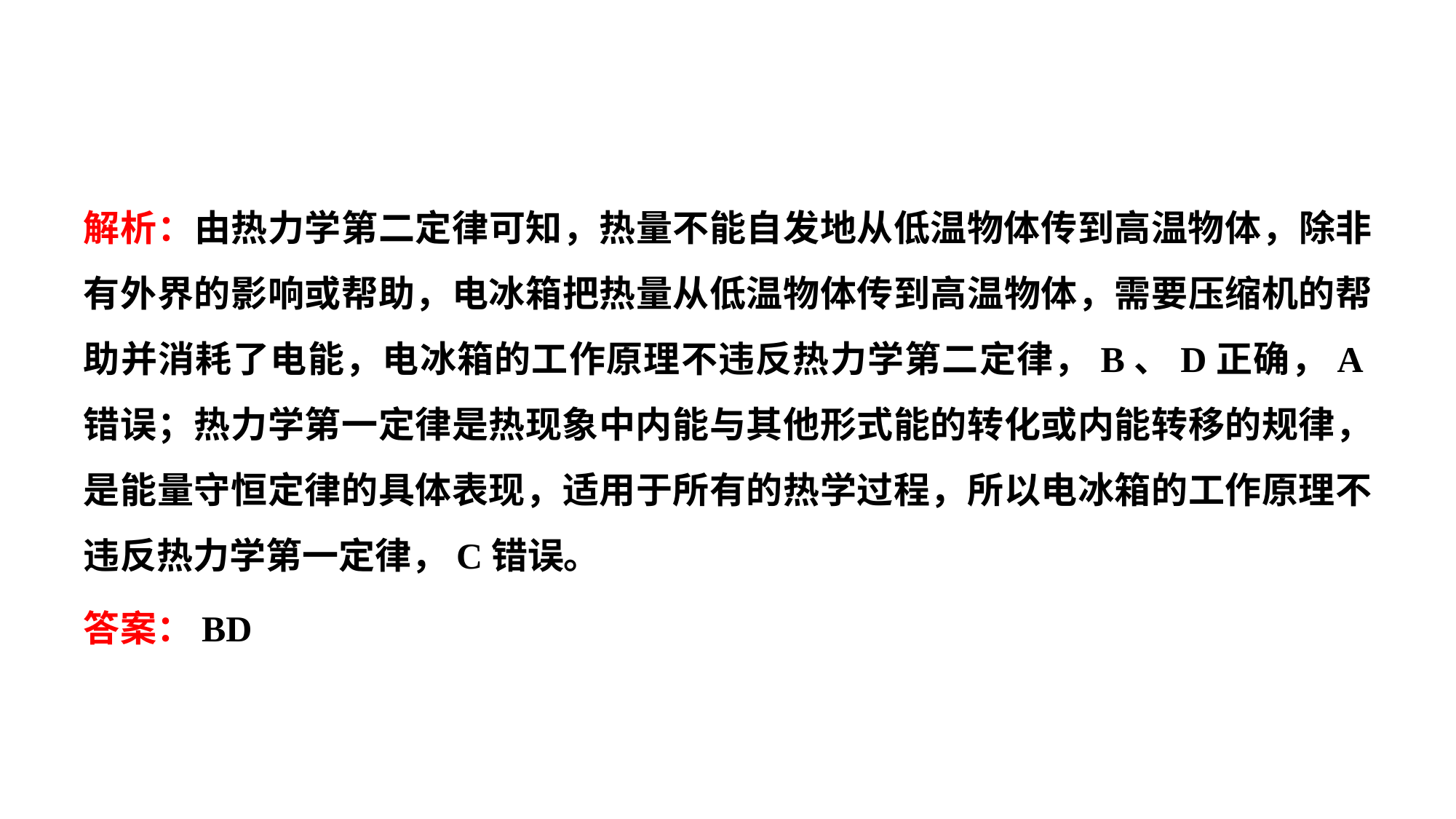

解析：由热力学第二定律可知，热量不能自发地从低温物体传到高温物体，除非有外界的影响或帮助，电冰箱把热量从低温物体传到高温物体，需要压缩机的帮助并消耗了电能，电冰箱的工作原理不违反热力学第二定律，B、D正确，A错误；热力学第一定律是热现象中内能与其他形式能的转化或内能转移的规律，是能量守恒定律的具体表现，适用于所有的热学过程，所以电冰箱的工作原理不违反热力学第一定律，C错误。
答案：BD